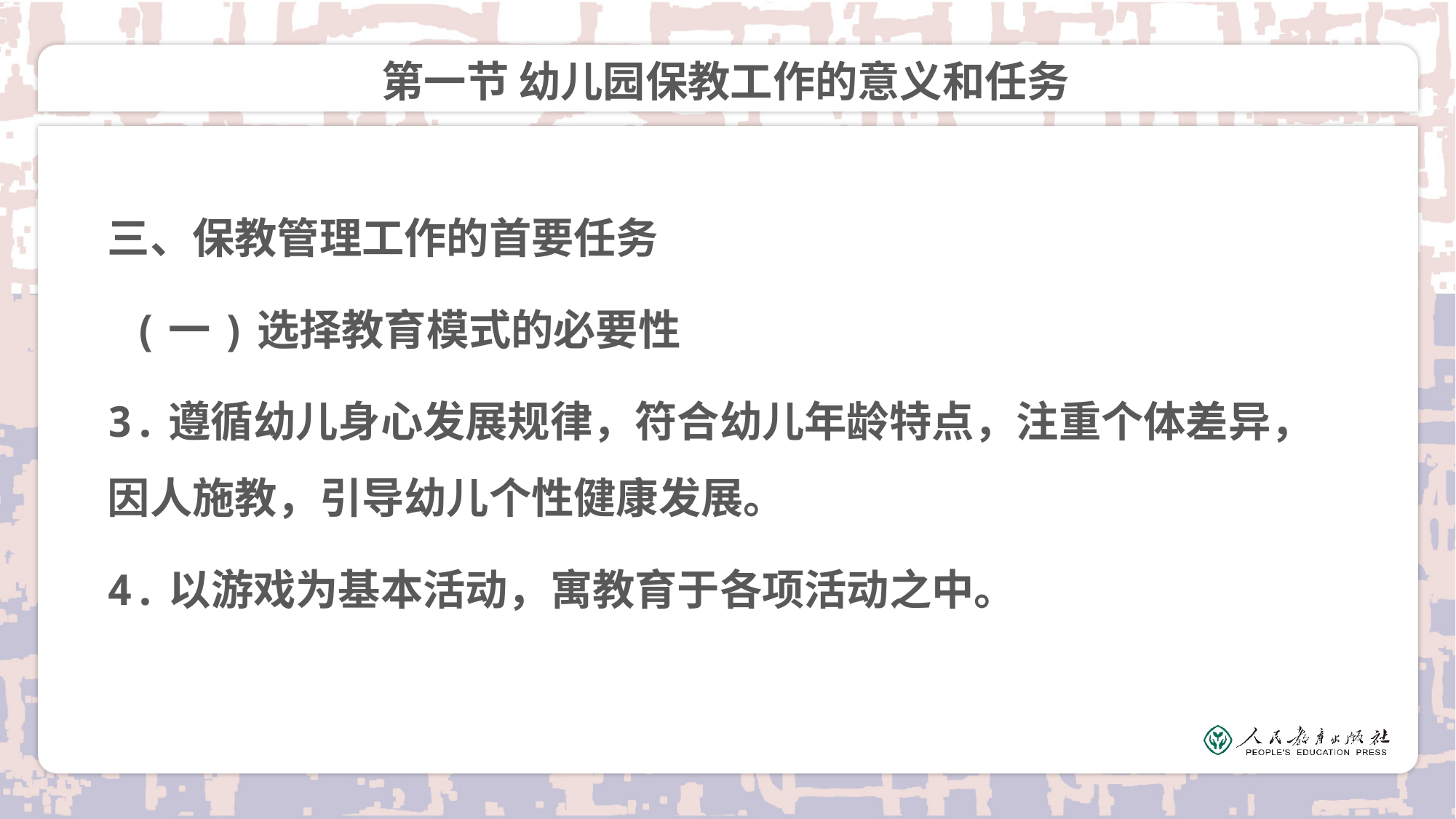

# 第一节 幼儿园保教工作的意义和任务
三、保教管理工作的首要任务
 (一)选择教育模式的必要性
3.遵循幼儿身心发展规律，符合幼儿年龄特点，注重个体差异，因人施教，引导幼儿个性健康发展。
4.以游戏为基本活动，寓教育于各项活动之中。